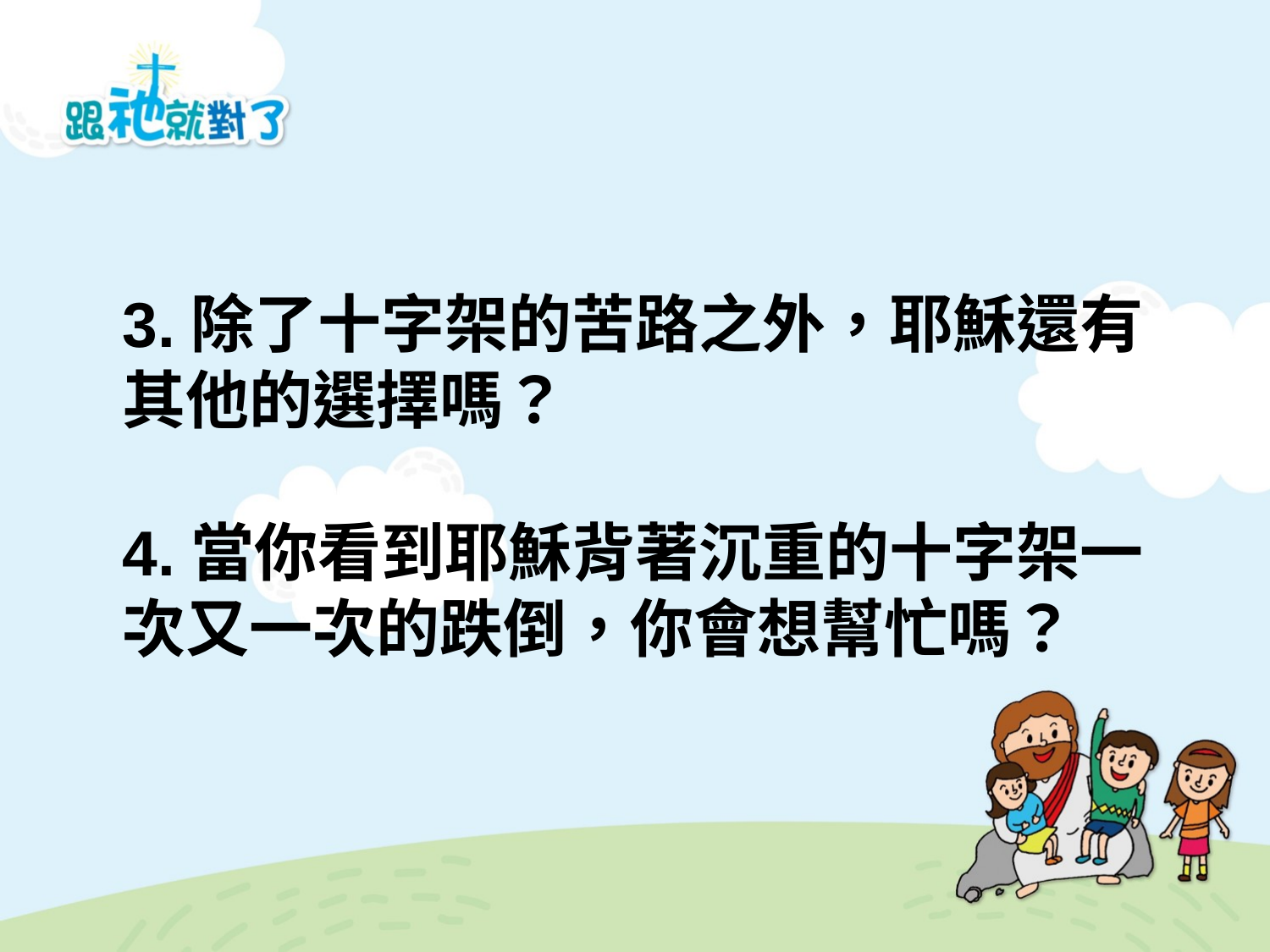

3.除了十字架的苦路之外，耶穌還有其他的選擇嗎？

4.當你看到耶穌背著沉重的十字架一次又一次的跌倒，你會想幫忙嗎？